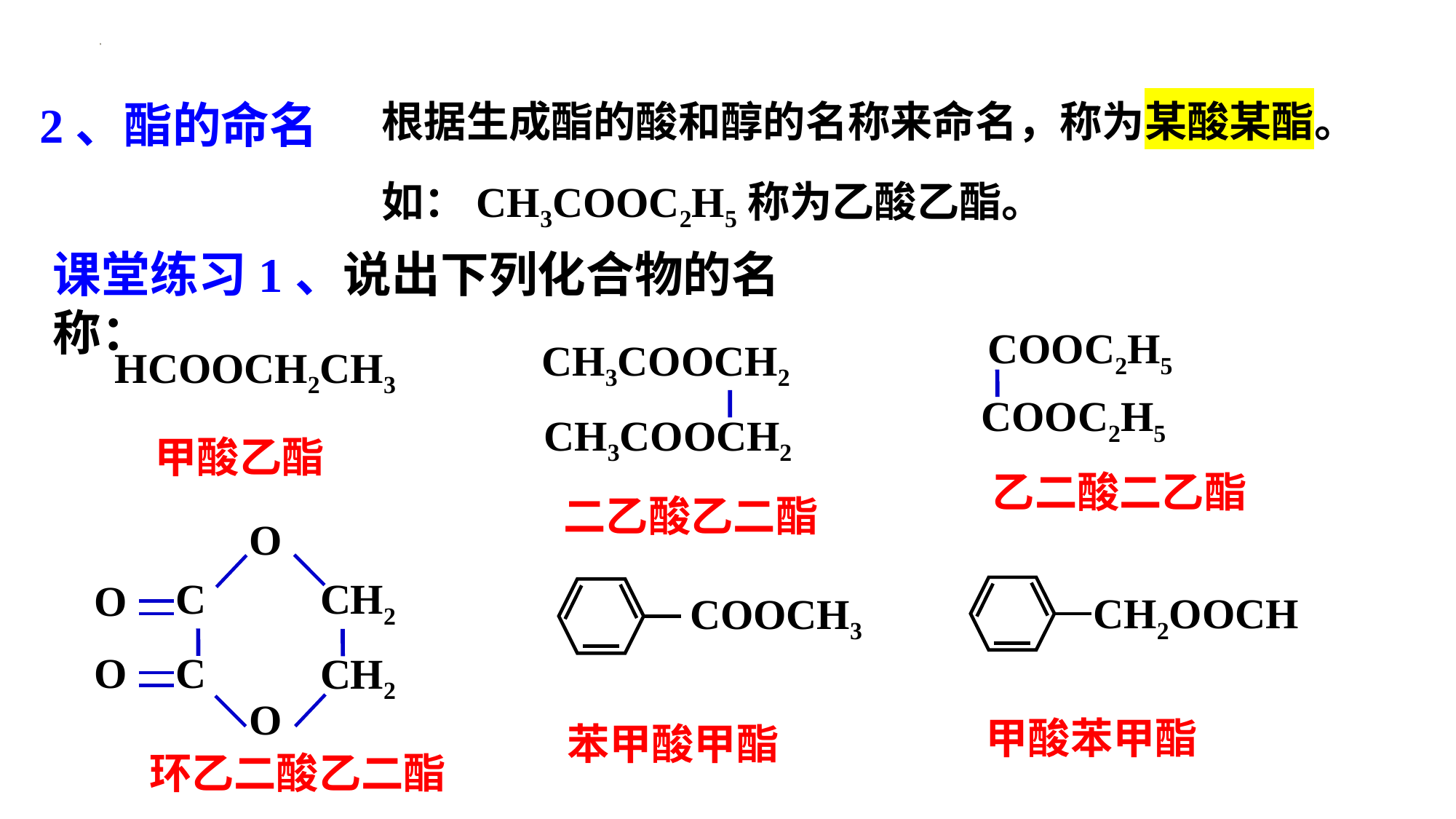

根据生成酯的酸和醇的名称来命名，称为某酸某酯。
如：CH3COOC2H5称为乙酸乙酯。
2、酯的命名
课堂练习1、说出下列化合物的名称：
COOC2H5

COOC2H5
CH3COOCH2

CH3COOCH2
HCOOCH2CH3
甲酸乙酯
乙二酸二乙酯
二乙酸乙二酯
O
C

C
CH2

CH2
O
O
O
COOCH3

CH2OOCH
甲酸苯甲酯
苯甲酸甲酯
环乙二酸乙二酯